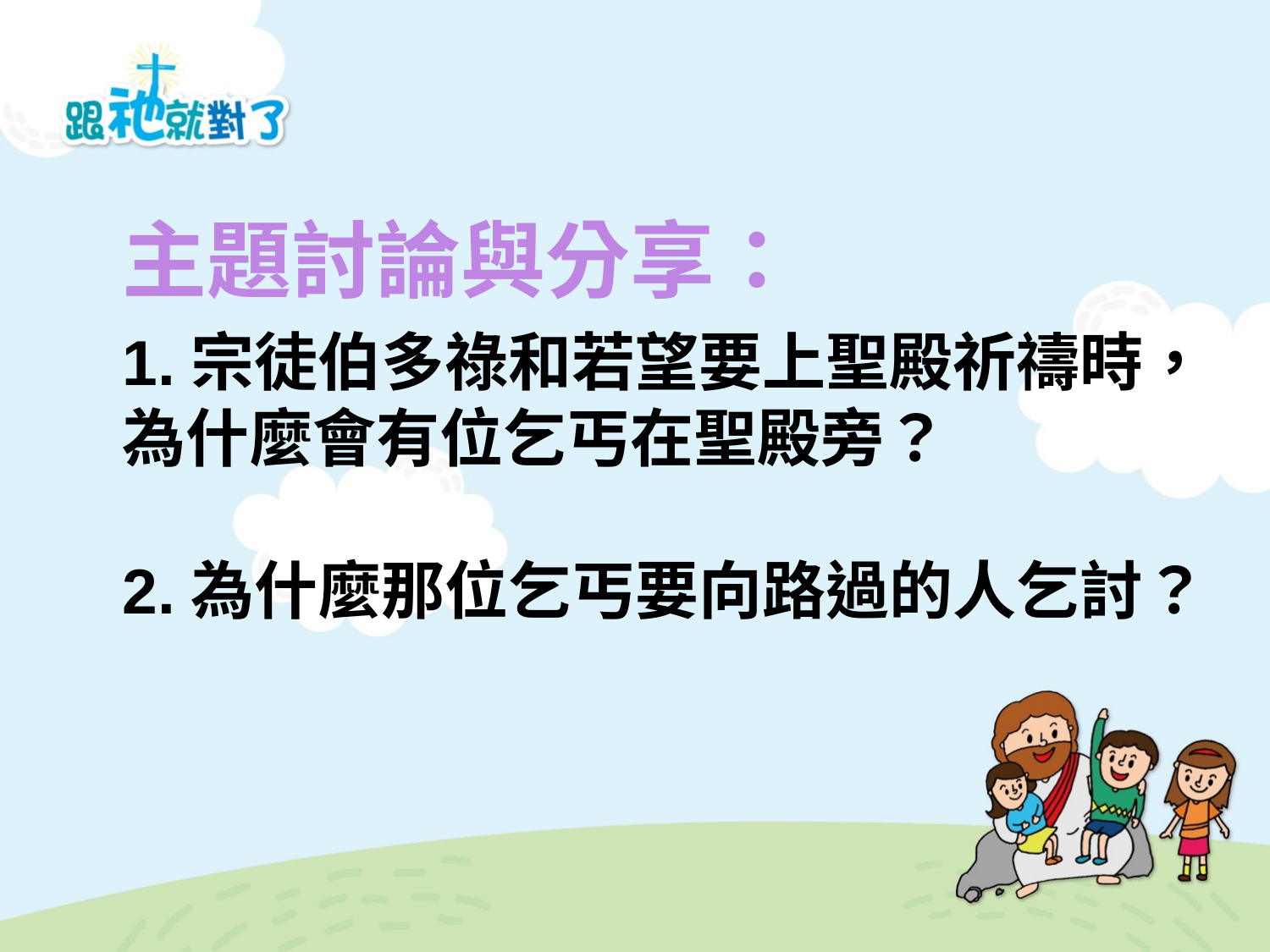

主題討論與分享：
1.宗徒伯多祿和若望要上聖殿祈禱時，為什麼會有位乞丐在聖殿旁？

2.為什麼那位乞丐要向路過的人乞討？